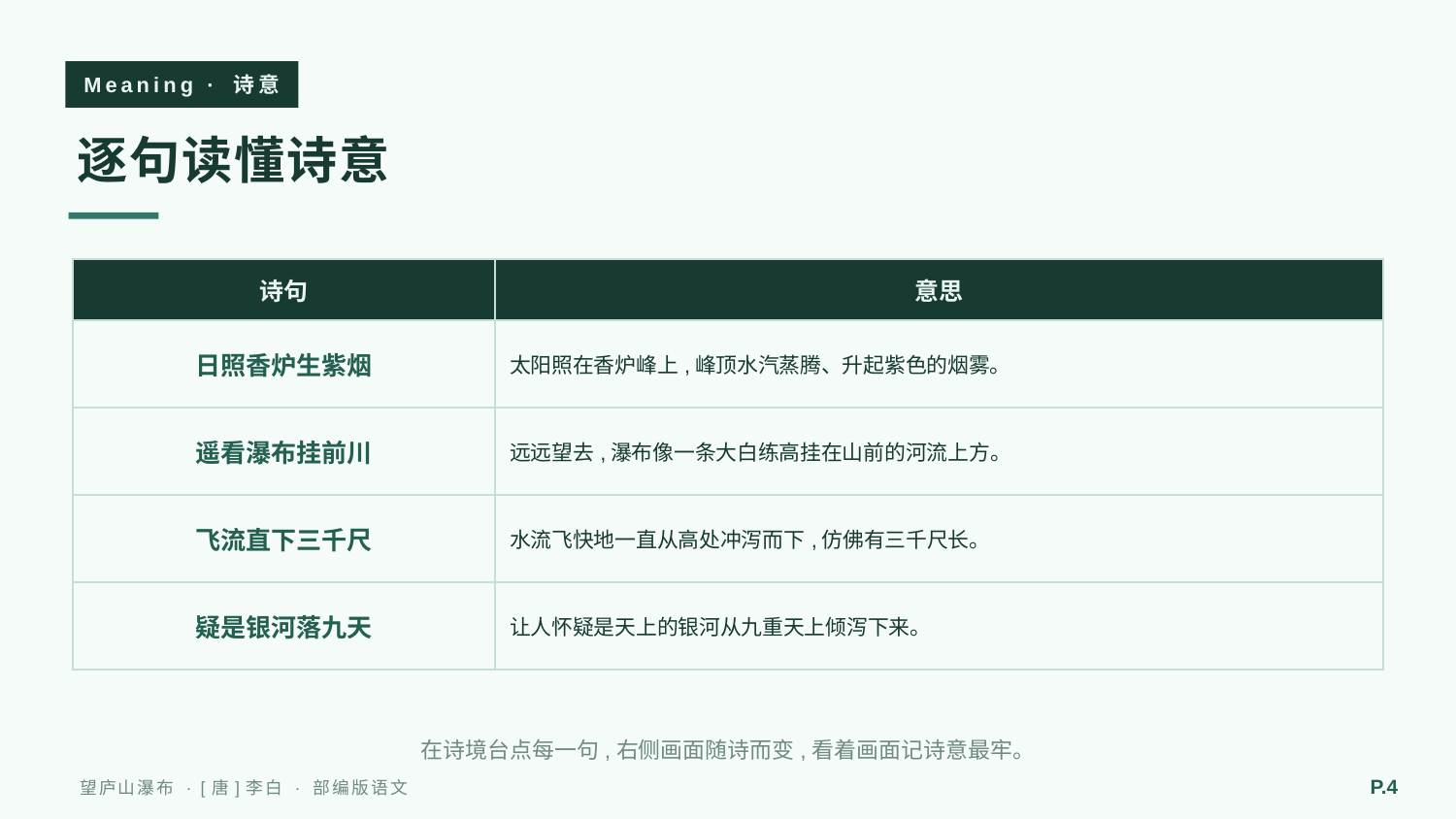

Meaning · 诗意

逐句读懂诗意

| 诗句 | 意思 |
| --- | --- |
| 日照香炉生紫烟 | 太阳照在香炉峰上,峰顶水汽蒸腾、升起紫色的烟雾。 |
| 遥看瀑布挂前川 | 远远望去,瀑布像一条大白练高挂在山前的河流上方。 |
| 飞流直下三千尺 | 水流飞快地一直从高处冲泻而下,仿佛有三千尺长。 |
| 疑是银河落九天 | 让人怀疑是天上的银河从九重天上倾泻下来。 |
在诗境台点每一句,右侧画面随诗而变,看着画面记诗意最牢。
P.4
望庐山瀑布 · [唐]李白 · 部编版语文